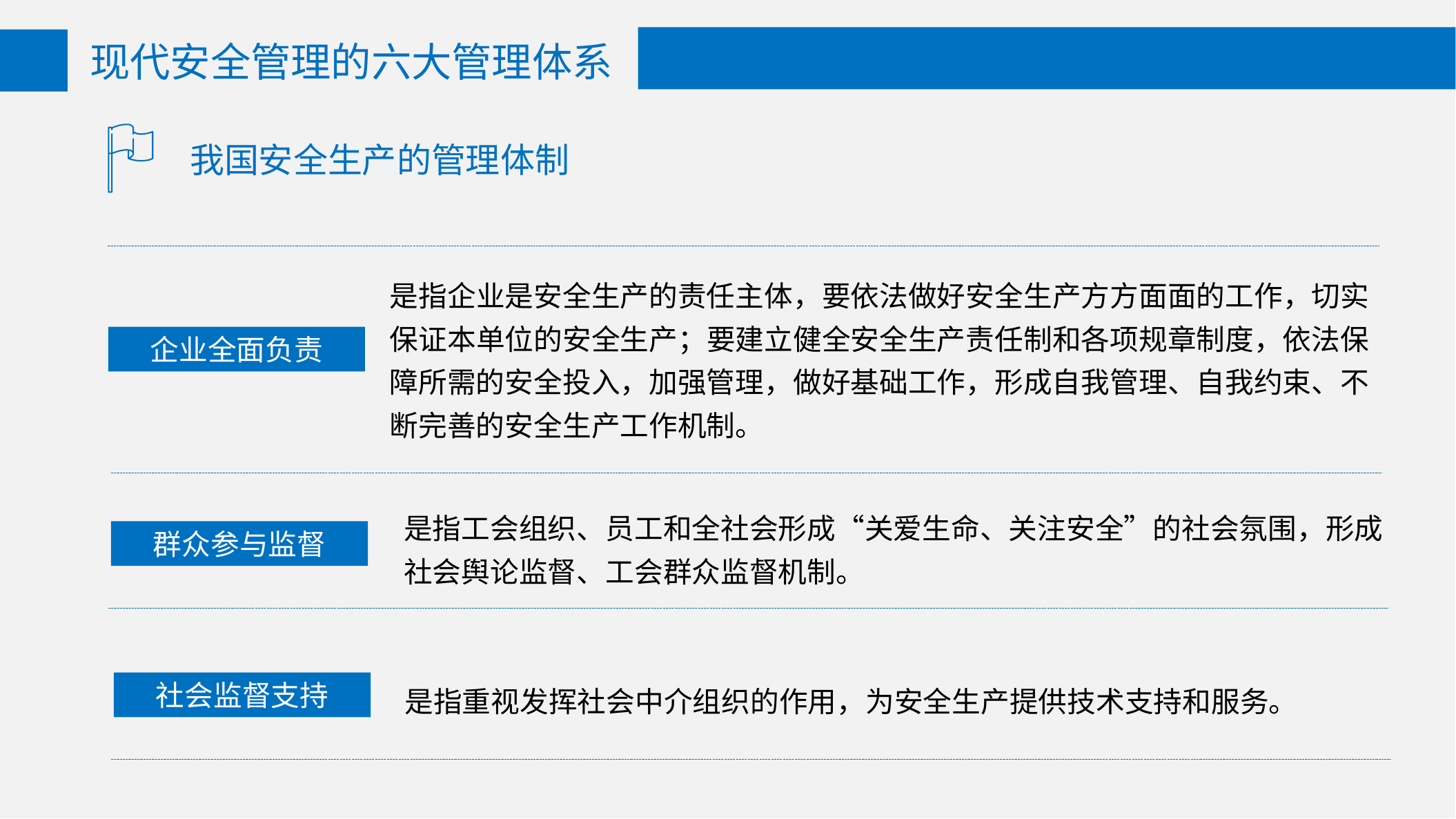

现代安全管理的六大管理体系

我国安全生产的管理体制
是指企业是安全生产的责任主体，要依法做好安全生产方方面面的工作，切实保证本单位的安全生产；要建立健全安全生产责任制和各项规章制度，依法保障所需的安全投入，加强管理，做好基础工作，形成自我管理、自我约束、不断完善的安全生产工作机制。
企业全面负责
是指工会组织、员工和全社会形成“关爱生命、关注安全”的社会氛围，形成社会舆论监督、工会群众监督机制。
群众参与监督
是指重视发挥社会中介组织的作用，为安全生产提供技术支持和服务。
社会监督支持